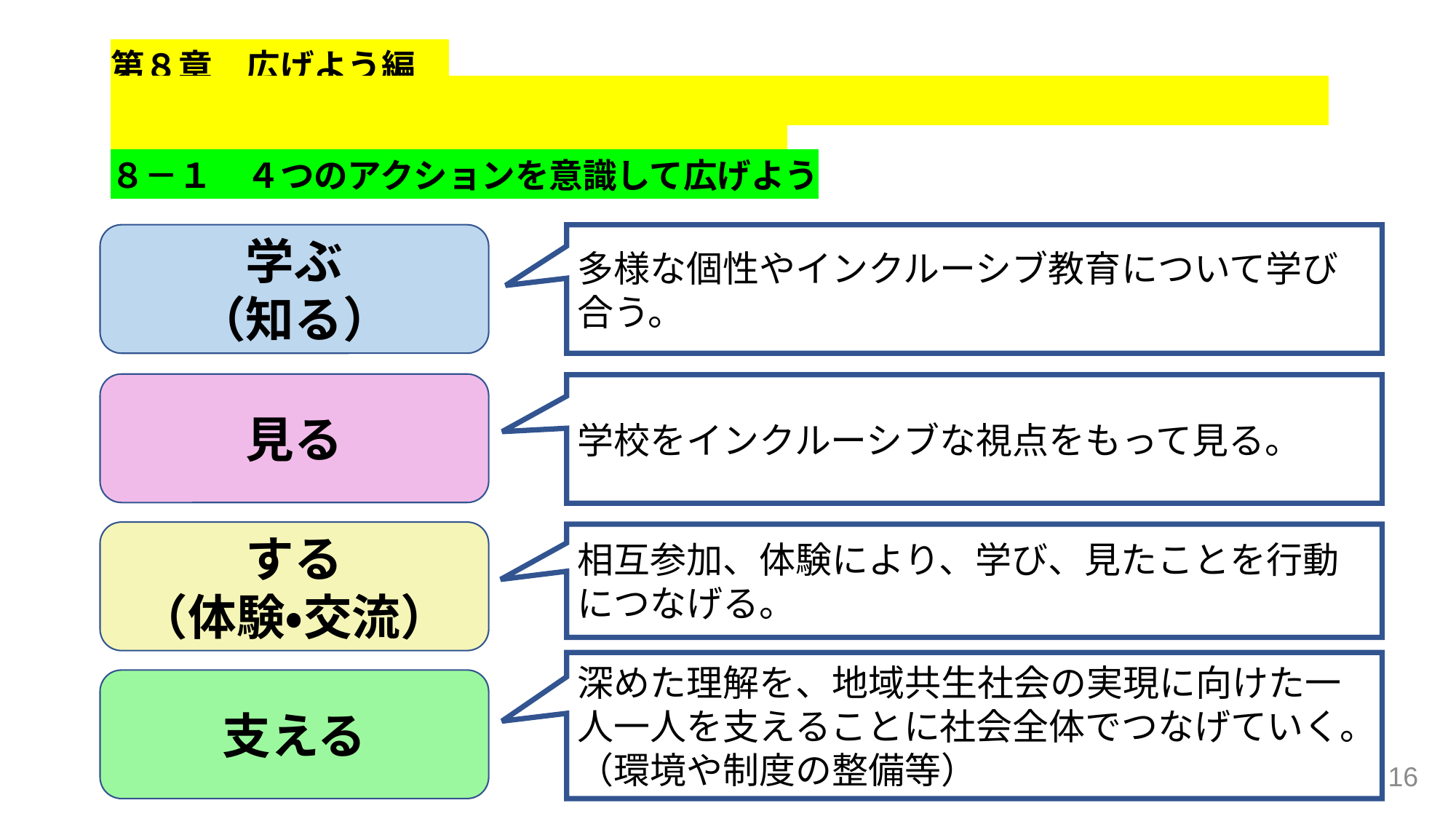

# 第８章　広げよう編　 　　　　　　　　　　　　　　　　　　　　　　　　　　　　　　　　　　　　　　　　　　　　　　　　　　　　　　　　 ８－１　４つのアクションを意識して広げよう
多様な個性やインクルーシブ教育について学び合う。
学ぶ
（知る）
見る
学校をインクルーシブな視点をもって見る。
する
（体験・交流）
相互参加、体験により、学び、見たことを行動につなげる。
深めた理解を、地域共生社会の実現に向けた一人一人を支えることに社会全体でつなげていく。
（環境や制度の整備等）
支える
16